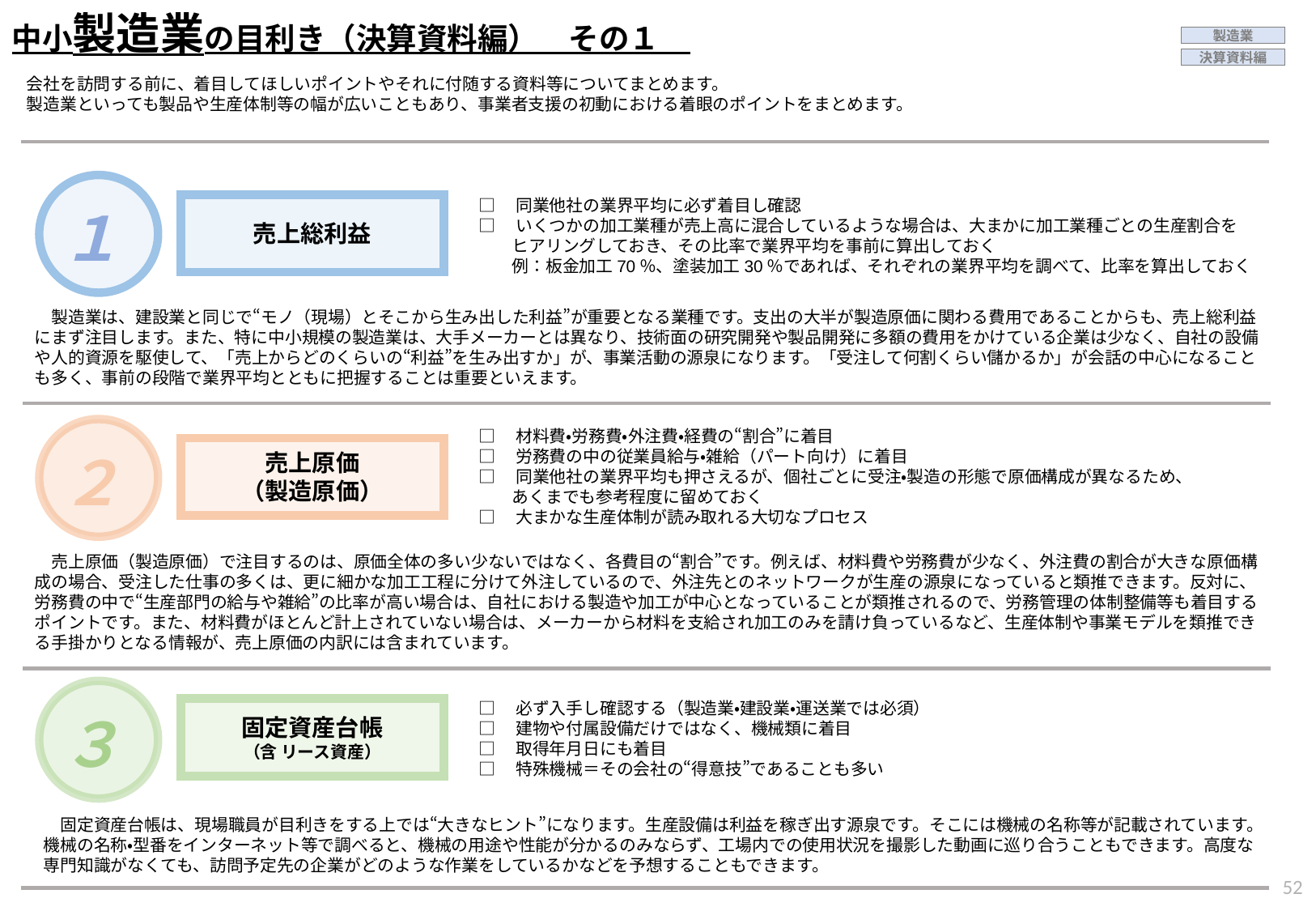

中小製造業の目利き（決算資料編）　その１
製造業
決算資料編
会社を訪問する前に、着目してほしいポイントやそれに付随する資料等についてまとめます。
製造業といっても製品や生産体制等の幅が広いこともあり、事業者支援の初動における着眼のポイントをまとめます。

１
□　同業他社の業界平均に必ず着目し確認
□　いくつかの加工業種が売上高に混合しているような場合は、大まかに加工業種ごとの生産割合を
　　ヒアリングしておき、その比率で業界平均を事前に算出しておく
　　例：板金加工70％、塗装加工30％であれば、それぞれの業界平均を調べて、比率を算出しておく
売上総利益
　製造業は、建設業と同じで“モノ（現場）とそこから生み出した利益”が重要となる業種です。支出の大半が製造原価に関わる費用であることからも、売上総利益にまず注目します。また、特に中小規模の製造業は、大手メーカーとは異なり、技術面の研究開発や製品開発に多額の費用をかけている企業は少なく、自社の設備や人的資源を駆使して、「売上からどのくらいの“利益”を生み出すか」が、事業活動の源泉になります。「受注して何割くらい儲かるか」が会話の中心になることも多く、事前の段階で業界平均とともに把握することは重要といえます。

２
□　材料費・労務費・外注費・経費の“割合”に着目
□　労務費の中の従業員給与・雑給（パート向け）に着目
□　同業他社の業界平均も押さえるが、個社ごとに受注・製造の形態で原価構成が異なるため、
　　あくまでも参考程度に留めておく
□　大まかな生産体制が読み取れる大切なプロセス
売上原価
（製造原価）
　売上原価（製造原価）で注目するのは、原価全体の多い少ないではなく、各費目の“割合”です。例えば、材料費や労務費が少なく、外注費の割合が大きな原価構成の場合、受注した仕事の多くは、更に細かな加工工程に分けて外注しているので、外注先とのネットワークが生産の源泉になっていると類推できます。反対に、労務費の中で“生産部門の給与や雑給”の比率が高い場合は、自社における製造や加工が中心となっていることが類推されるので、労務管理の体制整備等も着目するポイントです。また、材料費がほとんど計上されていない場合は、メーカーから材料を支給され加工のみを請け負っているなど、生産体制や事業モデルを類推できる手掛かりとなる情報が、売上原価の内訳には含まれています。

３
□　必ず入手し確認する（製造業・建設業・運送業では必須）
□　建物や付属設備だけではなく、機械類に着目
□　取得年月日にも着目
□　特殊機械＝その会社の“得意技”であることも多い
固定資産台帳
（含 リース資産）
　固定資産台帳は、現場職員が目利きをする上では“大きなヒント”になります。生産設備は利益を稼ぎ出す源泉です。そこには機械の名称等が記載されています。機械の名称・型番をインターネット等で調べると、機械の用途や性能が分かるのみならず、工場内での使用状況を撮影した動画に巡り合うこともできます。高度な専門知識がなくても、訪問予定先の企業がどのような作業をしているかなどを予想することもできます。
52